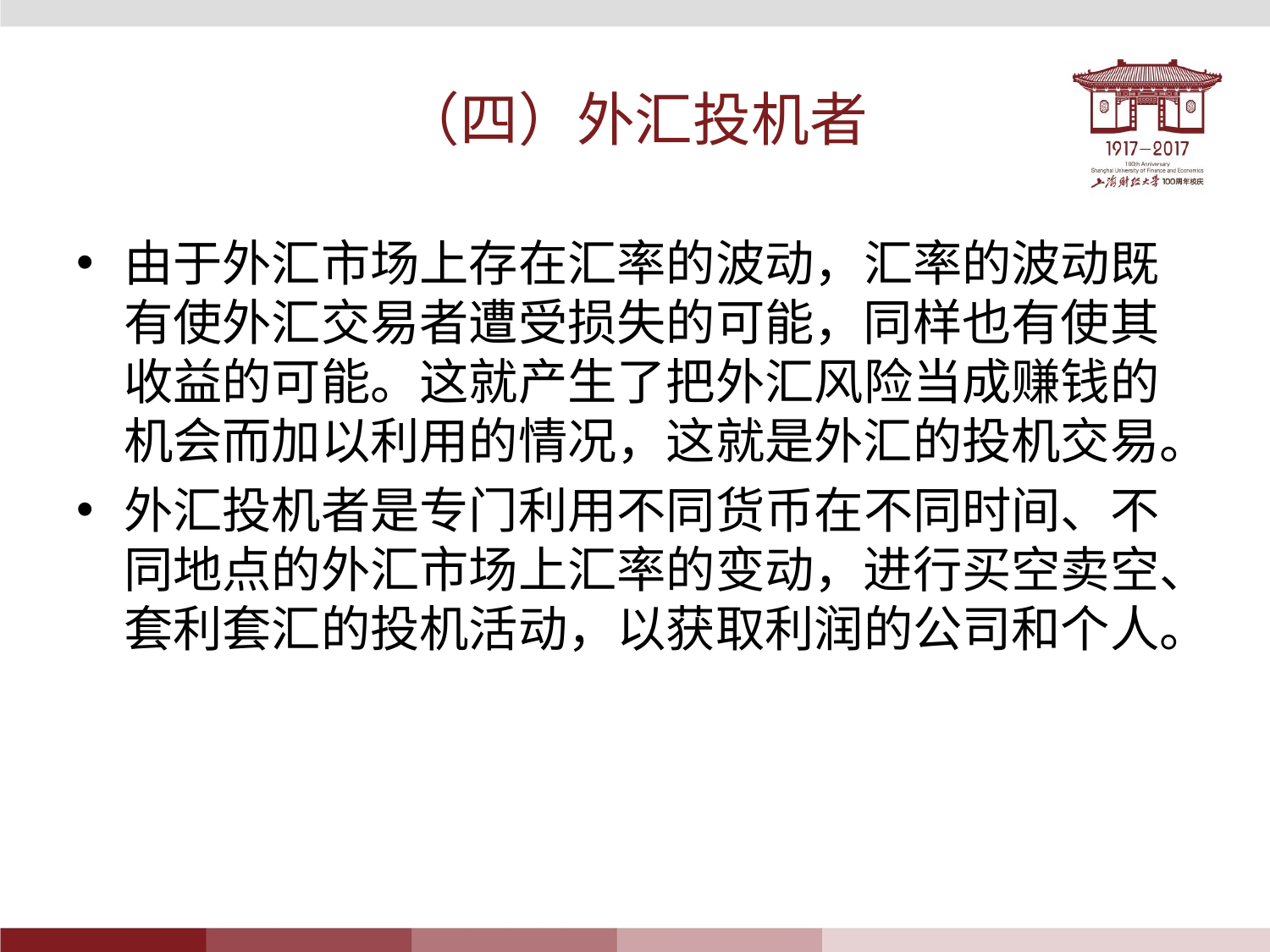

# （四）外汇投机者
由于外汇市场上存在汇率的波动，汇率的波动既有使外汇交易者遭受损失的可能，同样也有使其收益的可能。这就产生了把外汇风险当成赚钱的机会而加以利用的情况，这就是外汇的投机交易。
外汇投机者是专门利用不同货币在不同时间、不同地点的外汇市场上汇率的变动，进行买空卖空、套利套汇的投机活动，以获取利润的公司和个人。